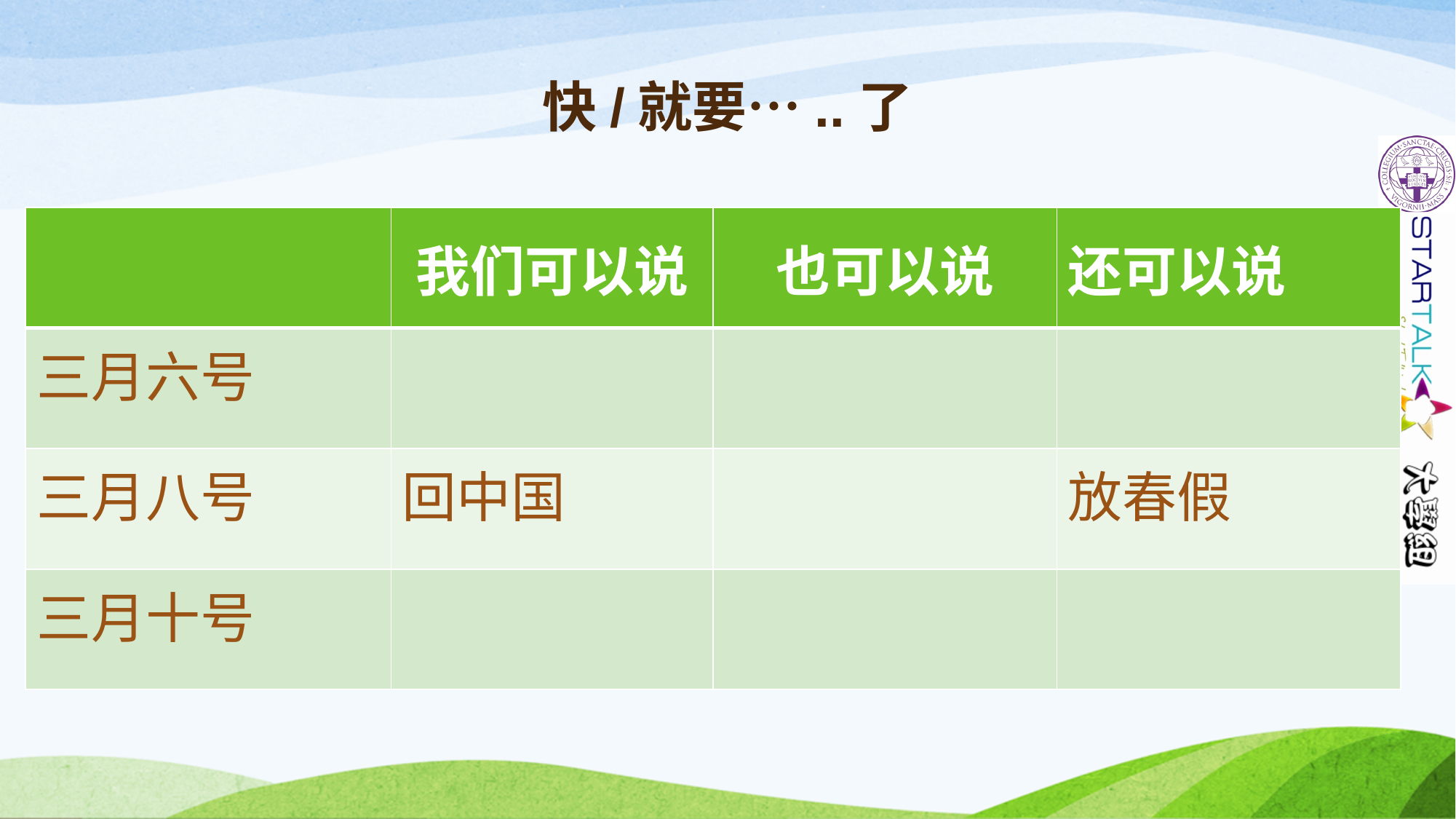

# 快/就要…..了
|  | 我们可以说 | 也可以说 | 还可以说 |
| --- | --- | --- | --- |
| 三月六号 |  |  |  |
| 三月八号 | 回中国 |  | 放春假 |
| 三月十号 |  |  |  |